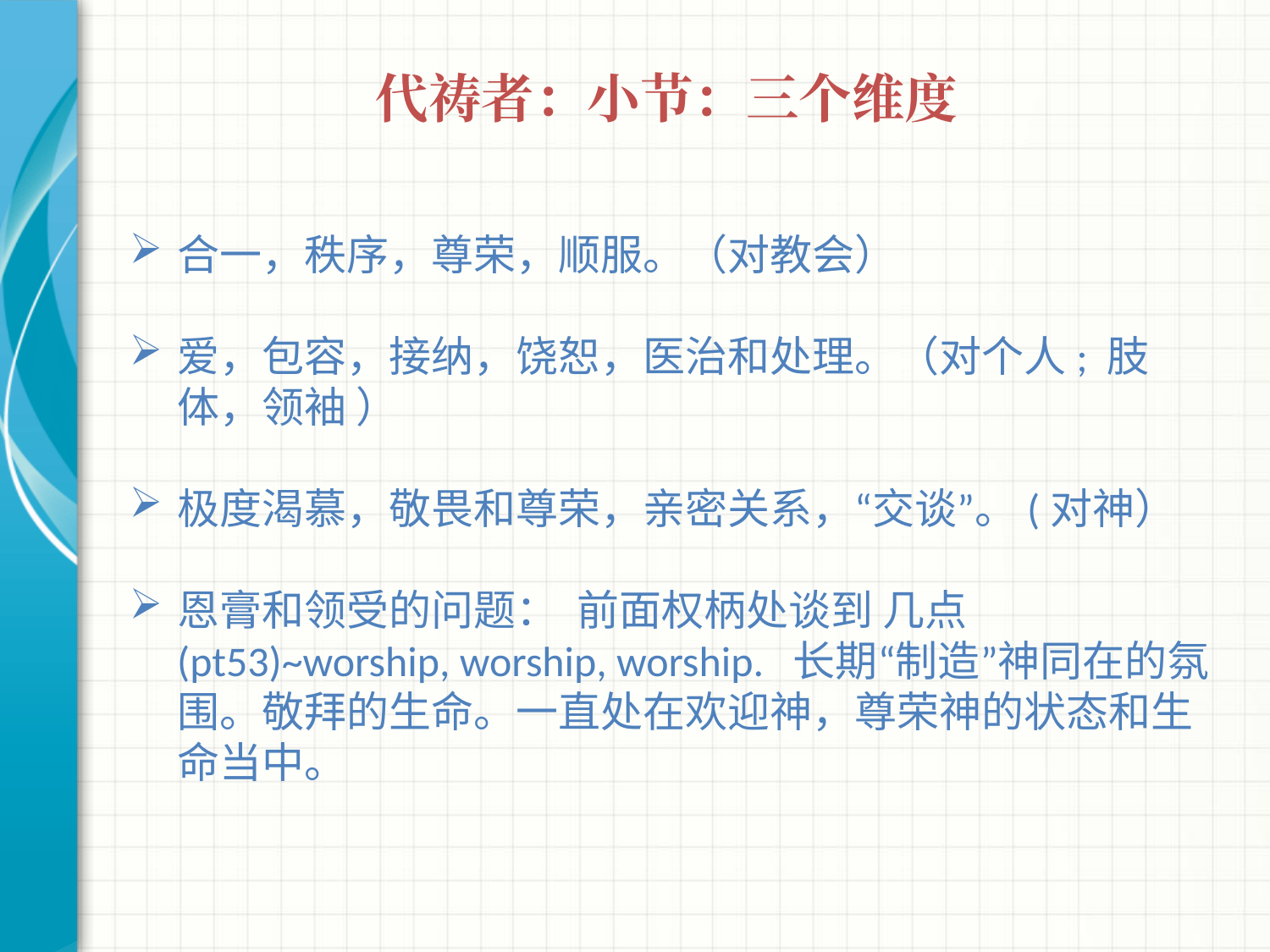

# 代祷者：小节：三个维度

合一，秩序，尊荣，顺服。（对教会）

爱，包容，接纳，饶恕，医治和处理。（对个人; 肢体，领袖 ）

极度渴慕，敬畏和尊荣，亲密关系，“交谈”。(对神）

恩膏和领受的问题：  前面权柄处谈到 几点(pt53)~worship, worship, worship.  长期“制造”神同在的氛围。敬拜的生命。一直处在欢迎神，尊荣神的状态和生命当中。